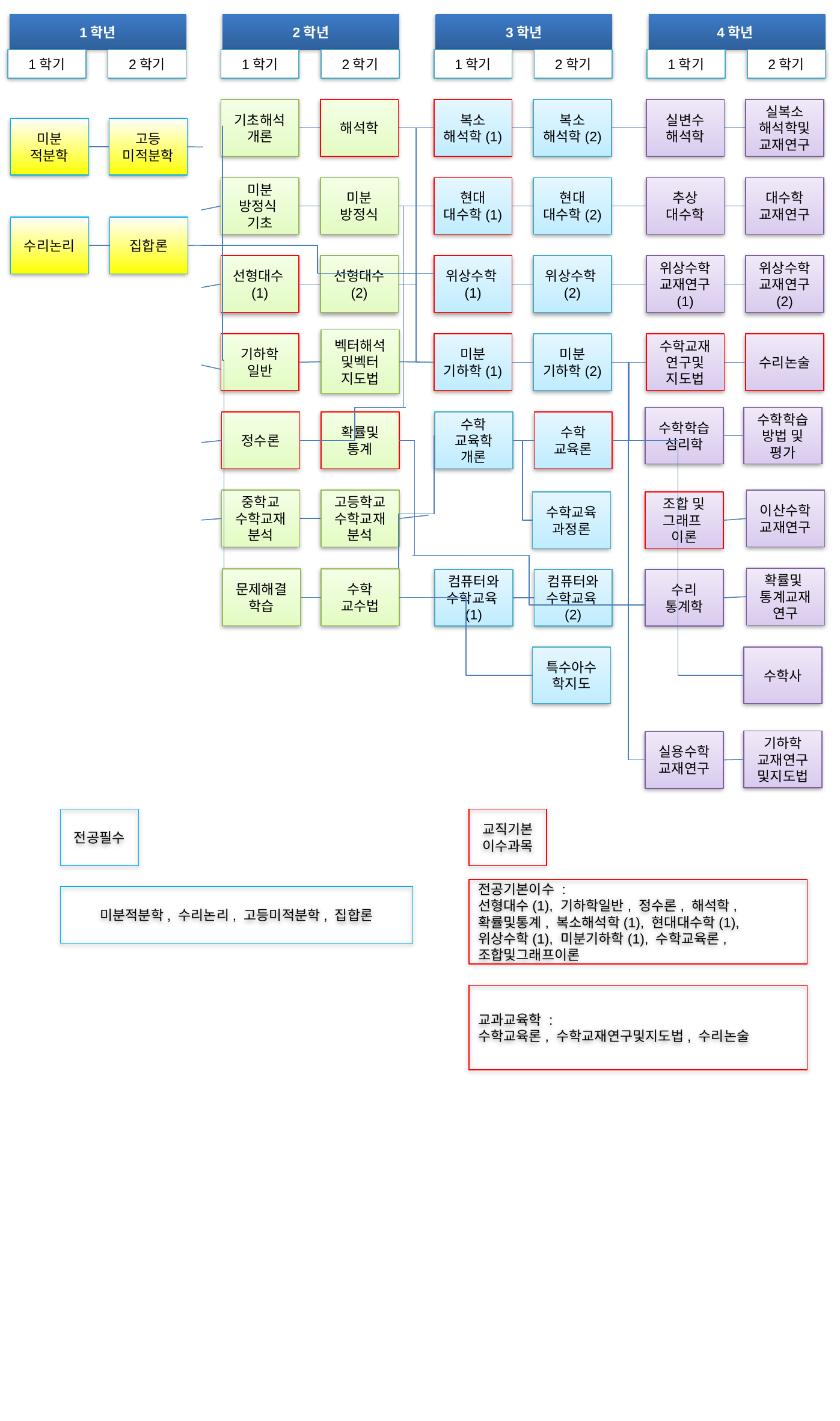

1학년
2학년
3학년
4학년
1학기
2학기
1학기
2학기
1학기
2학기
1학기
2학기
기초해석개론
해석학
복소
해석학(1)
복소
해석학(2)
실변수
해석학
실복소
해석학및
교재연구
미분
적분학
고등
미적분학
미분
방정식
기초
미분
방정식
현대
대수학(1)
현대
대수학(2)
추상
대수학
대수학
교재연구
수리논리
집합론
선형대수(1)
선형대수
(2)
위상수학(1)
위상수학(2)
위상수학
교재연구
(1)
위상수학
교재연구
(2)
벡터해석
및벡터
지도법
기하학
일반
미분
기하학(1)
미분
기하학(2)
수학교재
연구및
지도법
수리논술

수학학습
심리학
수학학습방법 및 평가
정수론
확률및
통계
수학
교육학
개론
수학
교육론
중학교
수학교재분석
고등학교수학교재분석
이산수학교재연구
수학교육과정론
조합 및 그래프
이론
확률및
통계교재 연구
문제해결
학습
수학
교수법
컴퓨터와
수학교육(1)
컴퓨터와수학교육(2)
수리
통계학
특수아수학지도
수학사
기하학
교재연구및지도법
실용수학
교재연구
전공필수
교직기본
이수과목
전공기본이수 :
선형대수(1), 기하학일반, 정수론, 해석학,
확률및통계, 복소해석학(1), 현대대수학(1),
위상수학(1), 미분기하학(1), 수학교육론,
조합및그래프이론
미분적분학, 수리논리, 고등미적분학, 집합론
교과교육학 :
수학교육론, 수학교재연구및지도법, 수리논술